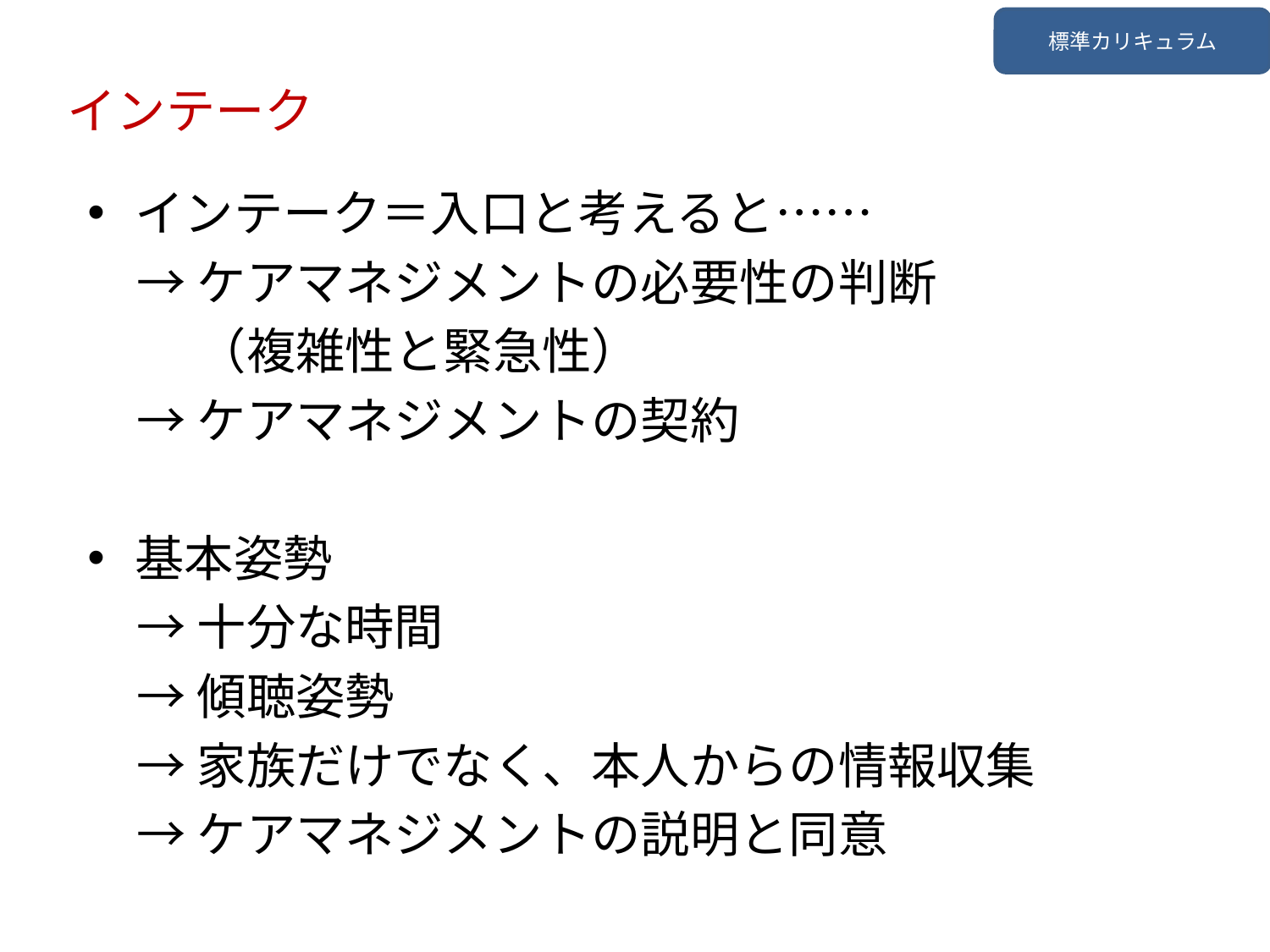

標準カリキュラム
インテーク
インテーク＝入口と考えると……
　→ ケアマネジメントの必要性の判断
　　 （複雑性と緊急性）
　→ ケアマネジメントの契約

基本姿勢
　→ 十分な時間
　→ 傾聴姿勢
　→ 家族だけでなく、本人からの情報収集
　→ ケアマネジメントの説明と同意